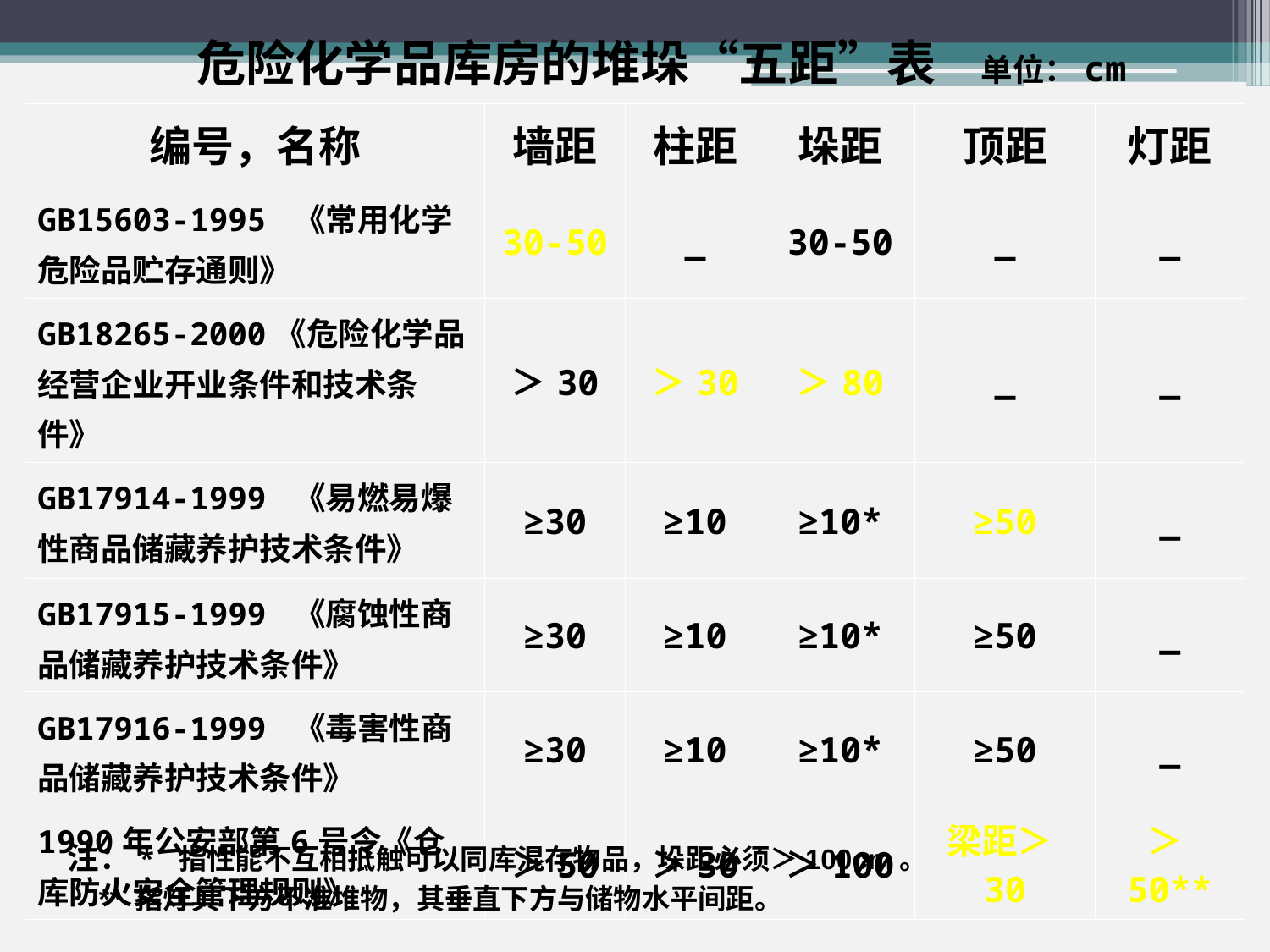

危险化学品库房的堆垛“五距”表    单位：cm
| 编号，名称 | 墙距 | 柱距 | 垛距 | 顶距 | 灯距 |
| --- | --- | --- | --- | --- | --- |
| GB15603-1995 《常用化学危险品贮存通则》 | 30-50 | \_ | 30-50 | \_ | \_ |
| GB18265-2000《危险化学品经营企业开业条件和技术条件》 | ＞30 | ＞30 | ＞80 | \_ | \_ |
| GB17914-1999 《易燃易爆性商品储藏养护技术条件》 | ≥30 | ≥10 | ≥10\* | ≥50 | \_ |
| GB17915-1999 《腐蚀性商品储藏养护技术条件》 | ≥30 | ≥10 | ≥10\* | ≥50 | \_ |
| GB17916-1999 《毒害性商品储藏养护技术条件》 | ≥30 | ≥10 | ≥10\* | ≥50 | \_ |
| 1990年公安部第6号令《仓库防火安全管理规则》 | ＞50 | ＞30 | ＞100 | 梁距＞30 | ＞50\*\* |
注：* 指性能不互相抵触可以同库混存物品，垛距必须＞100cm。
    ** 指灯具下方不准堆物，其垂直下方与储物水平间距。